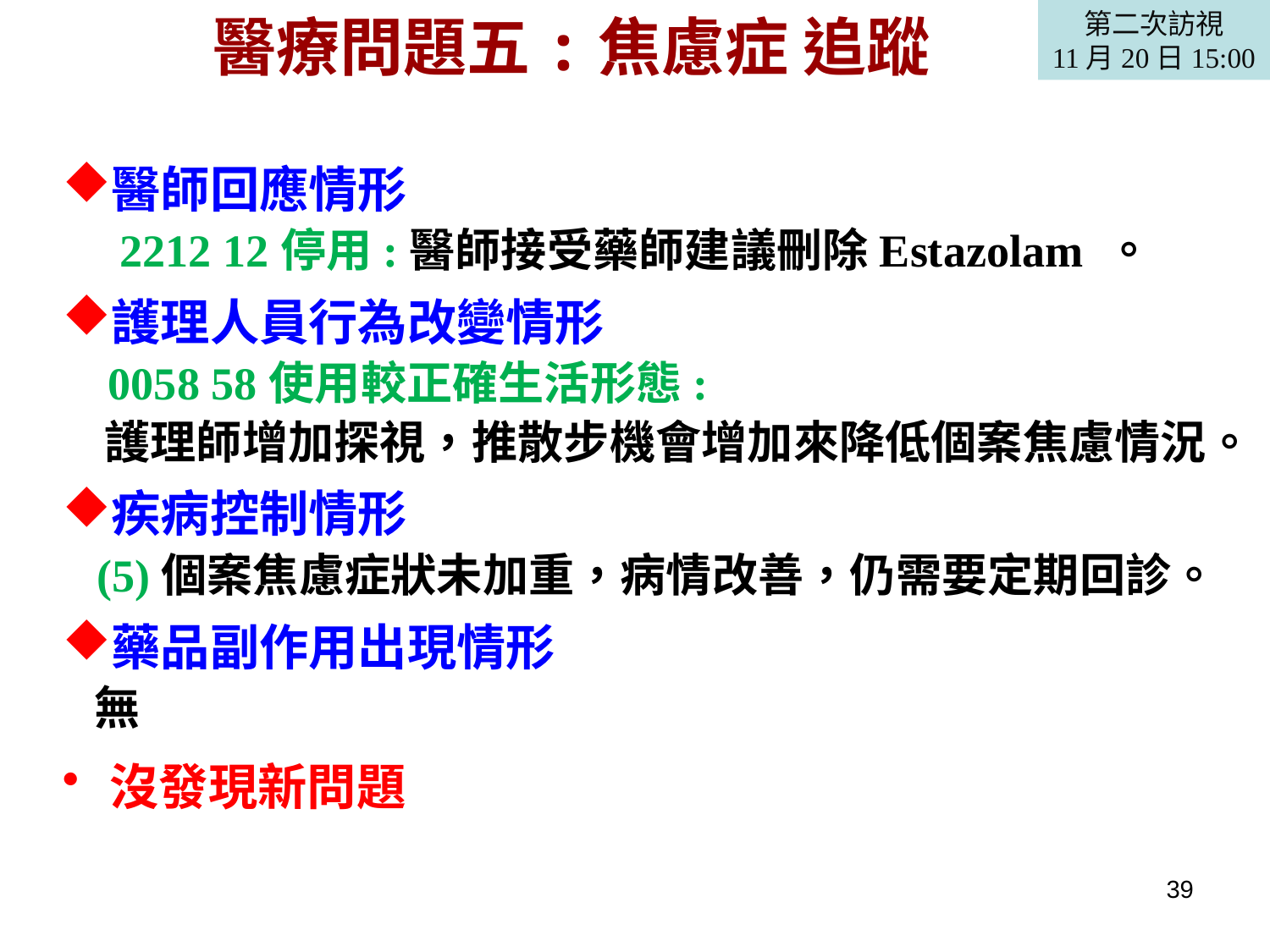

第二次訪視
11月20日15:00
# 醫療問題五:焦慮症 追蹤
醫師回應情形
     2212 12停用:醫師接受藥師建議刪除Estazolam 。
護理人員行為改變情形
    0058 58使用較正確生活形態:
   護理師增加探視，推散步機會增加來降低個案焦慮情況。
疾病控制情形
   (5)個案焦慮症狀未加重，病情改善，仍需要定期回診。
藥品副作用出現情形
  無
沒發現新問題
39